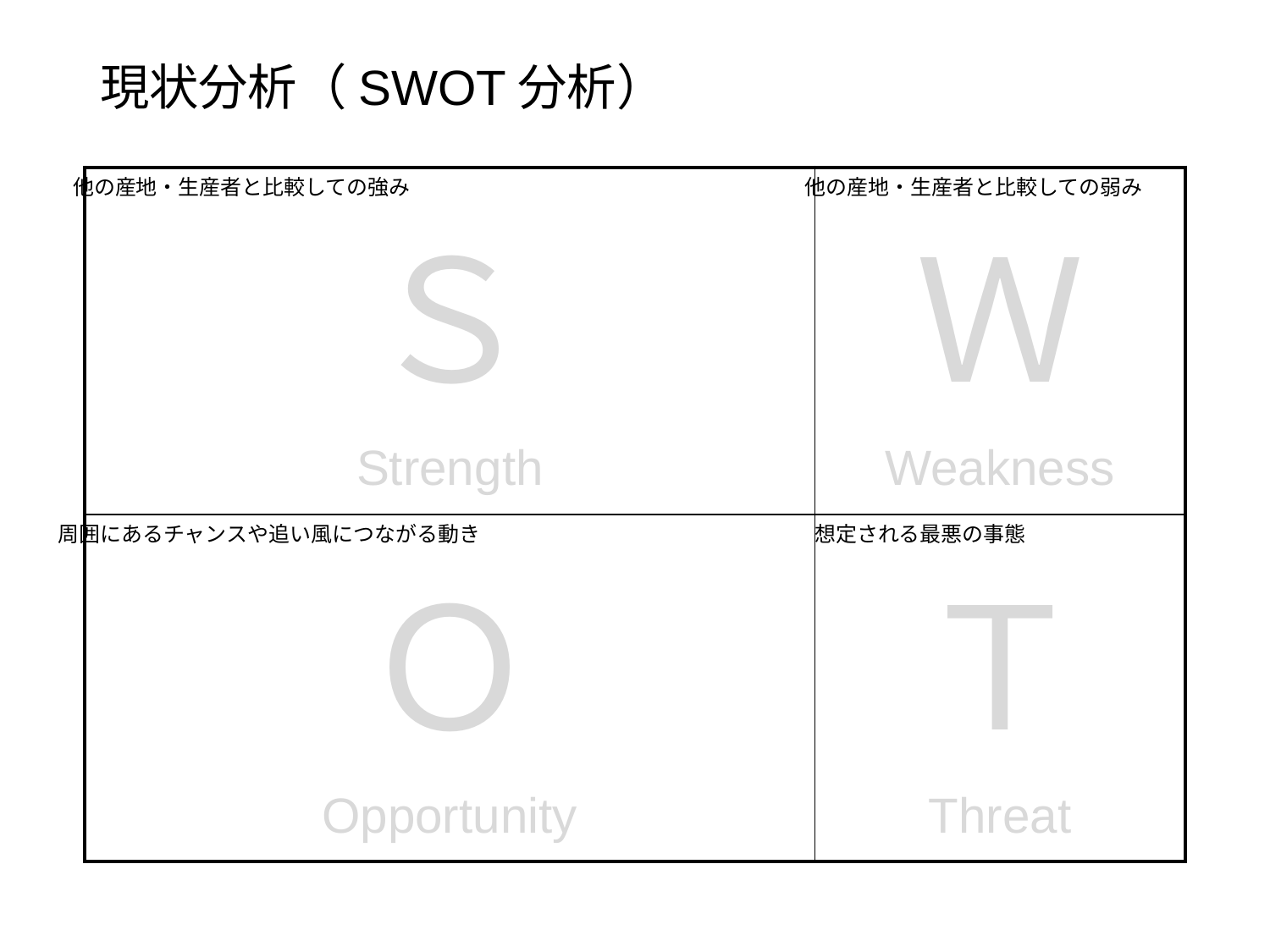

# 現状分析（SWOT分析）
他の産地・生産者と比較しての弱み
他の産地・生産者と比較しての強み
| Ｓ Strength | Ｗ Weakness |
| --- | --- |
| Ｏ Opportunity | Ｔ Threat |
想定される最悪の事態
周囲にあるチャンスや追い風につながる動き